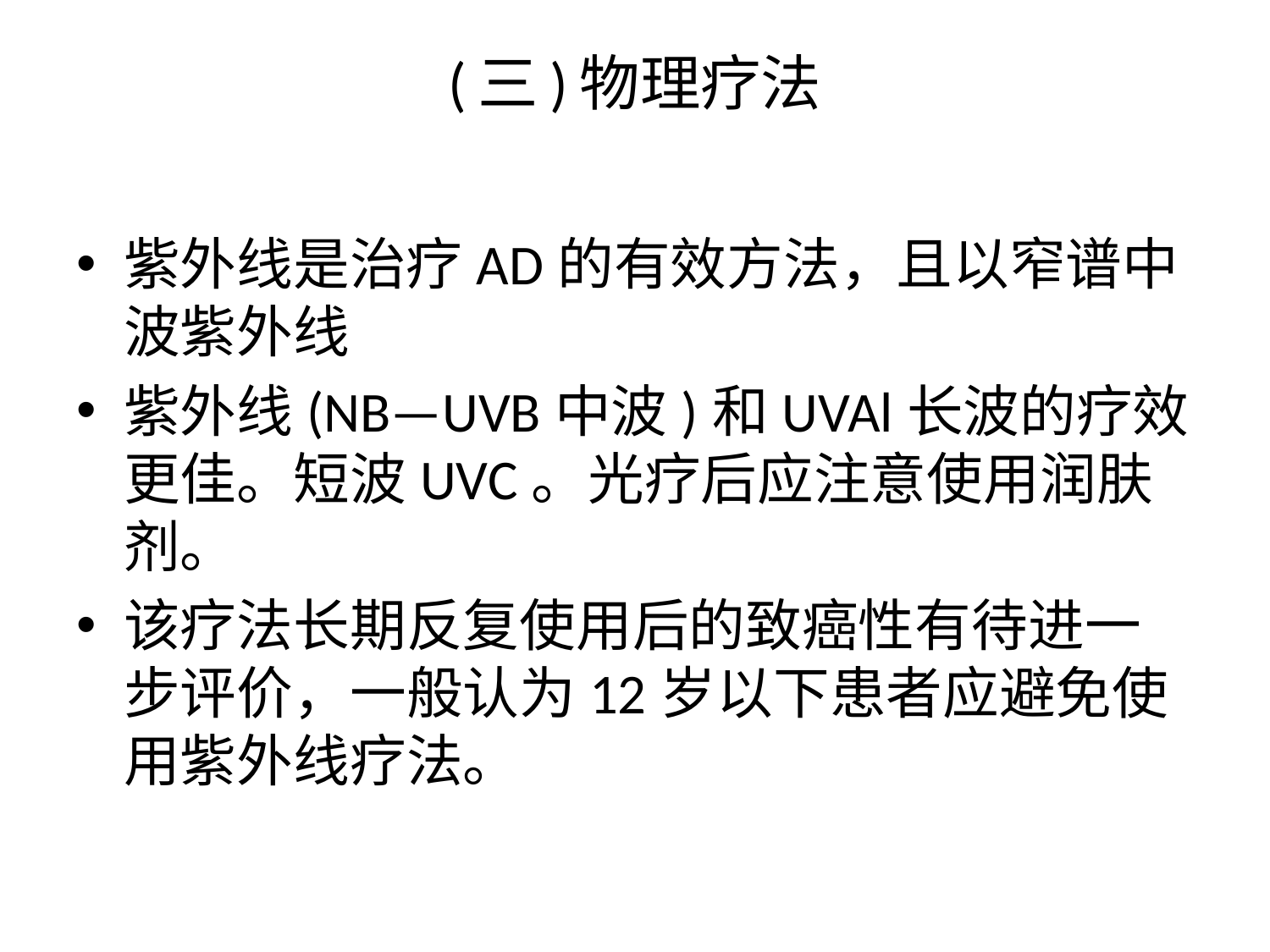

# (三)物理疗法
紫外线是治疗AD的有效方法，且以窄谱中波紫外线
紫外线(NB—UVB中波)和UVAl长波的疗效更佳。短波UVC。光疗后应注意使用润肤剂。
该疗法长期反复使用后的致癌性有待进一步评价，一般认为12岁以下患者应避免使用紫外线疗法。